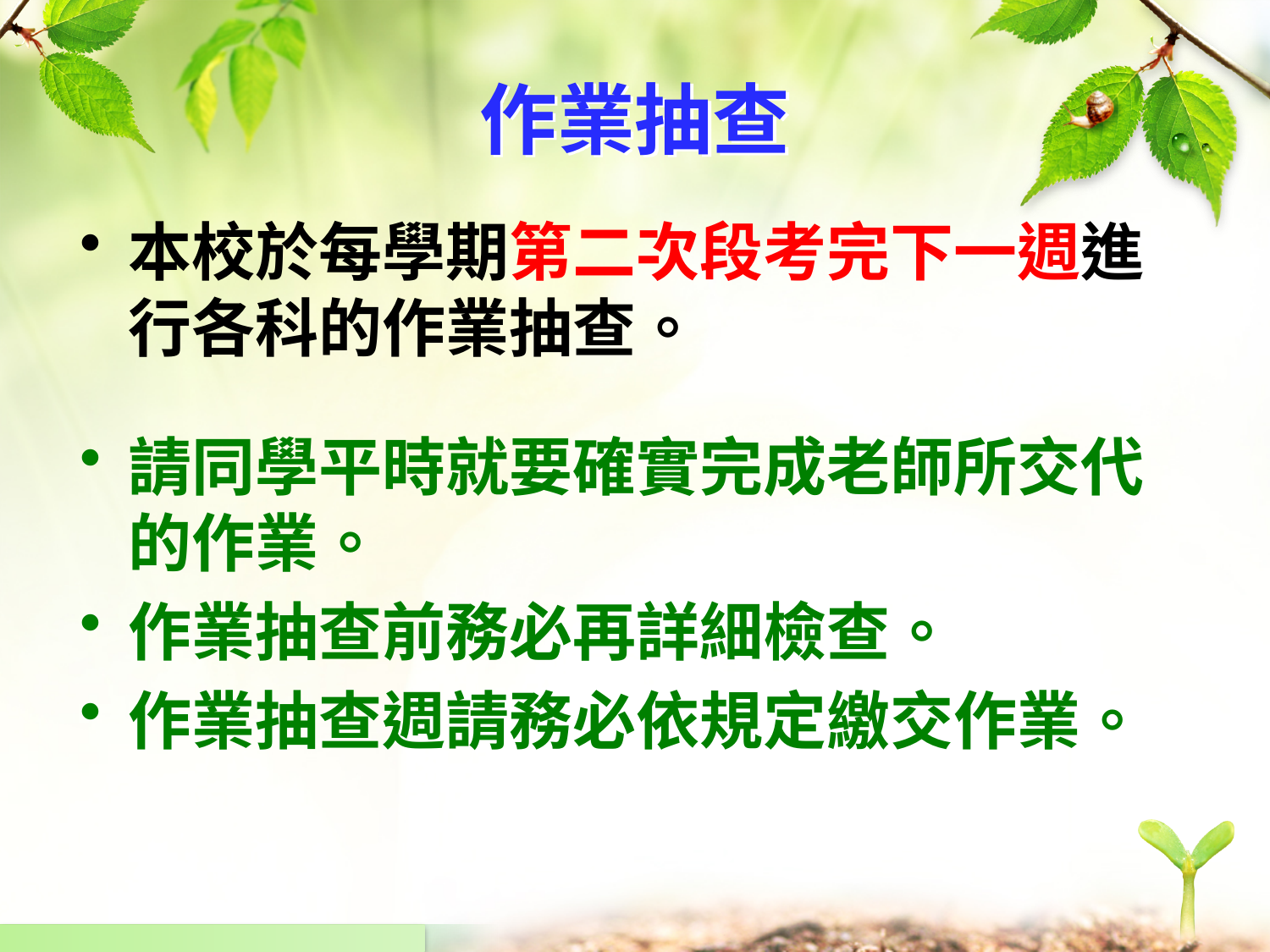

# 作業抽查
本校於每學期第二次段考完下一週進行各科的作業抽查。

請同學平時就要確實完成老師所交代的作業。
作業抽查前務必再詳細檢查。
作業抽查週請務必依規定繳交作業。